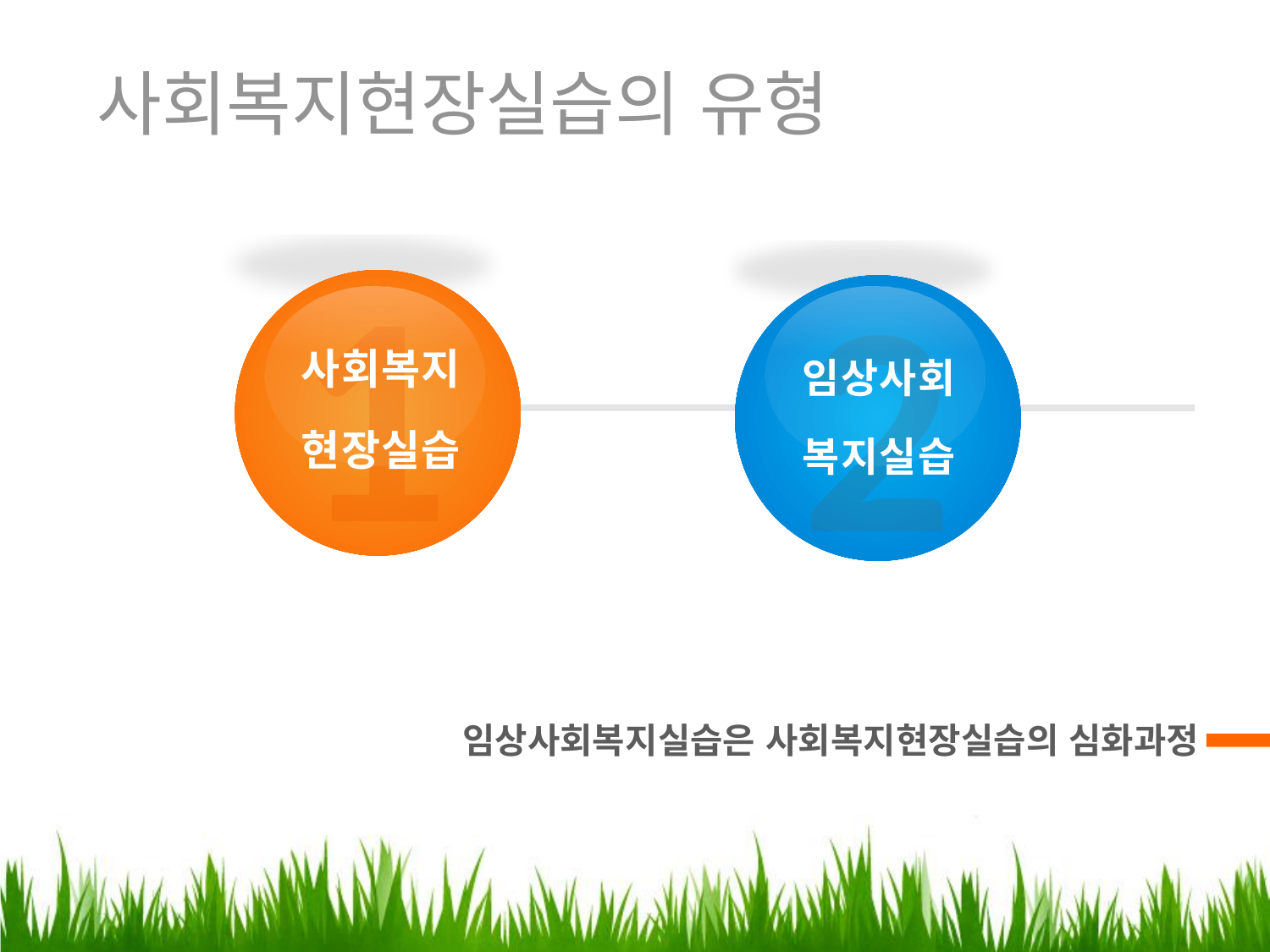

사회복지현장실습의 유형
1

사회복지

현장실습
2

임상사회

복지실습
임상사회복지실습은 사회복지현장실습의 심화과정